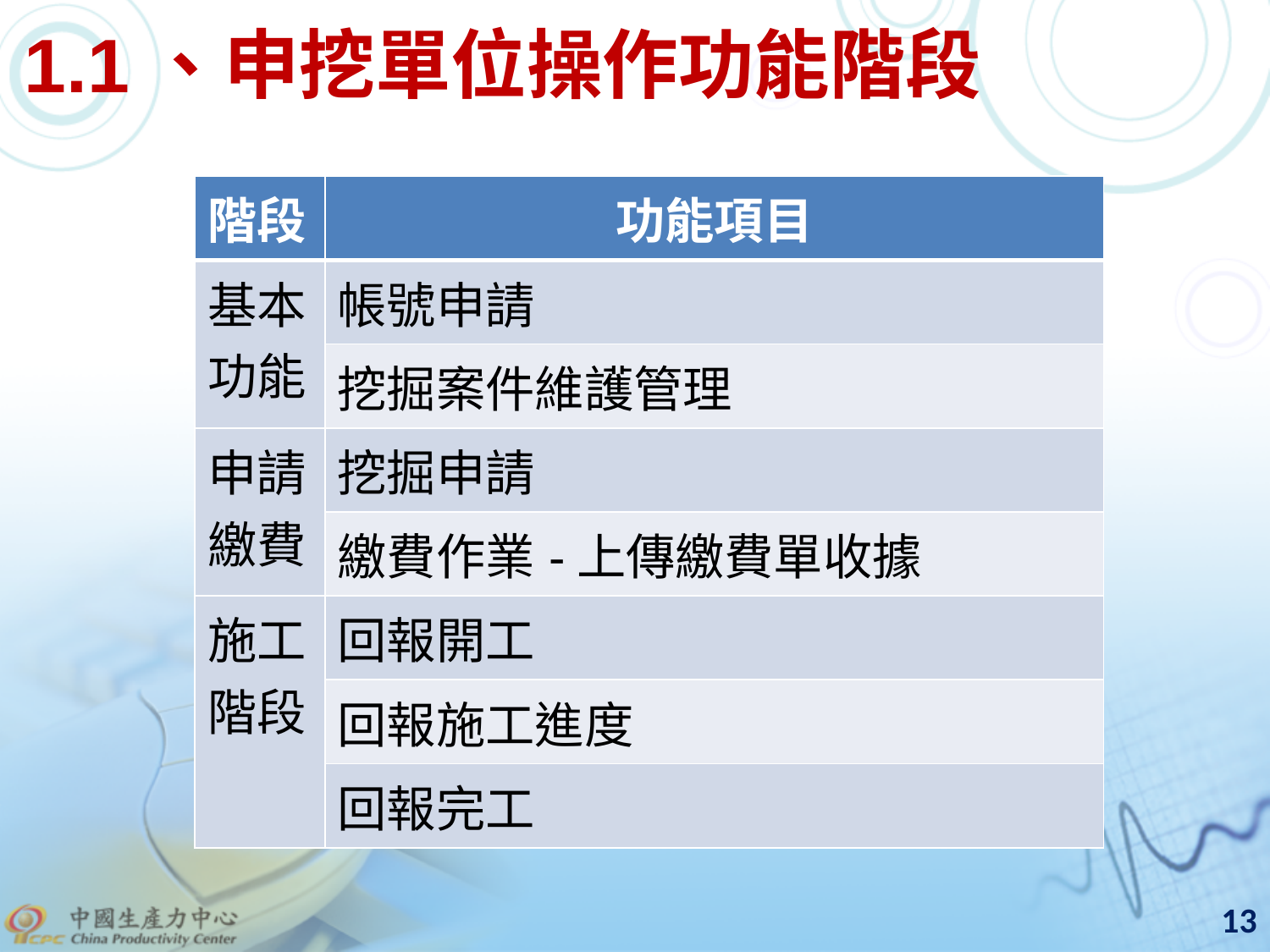

1.1、申挖單位操作功能階段
| 階段 | 功能項目 |
| --- | --- |
| 基本功能 | 帳號申請 |
|  | 挖掘案件維護管理 |
| 申請繳費 | 挖掘申請 |
|  | 繳費作業-上傳繳費單收據 |
| 施工階段 | 回報開工 |
|  | 回報施工進度 |
|  | 回報完工 |
13